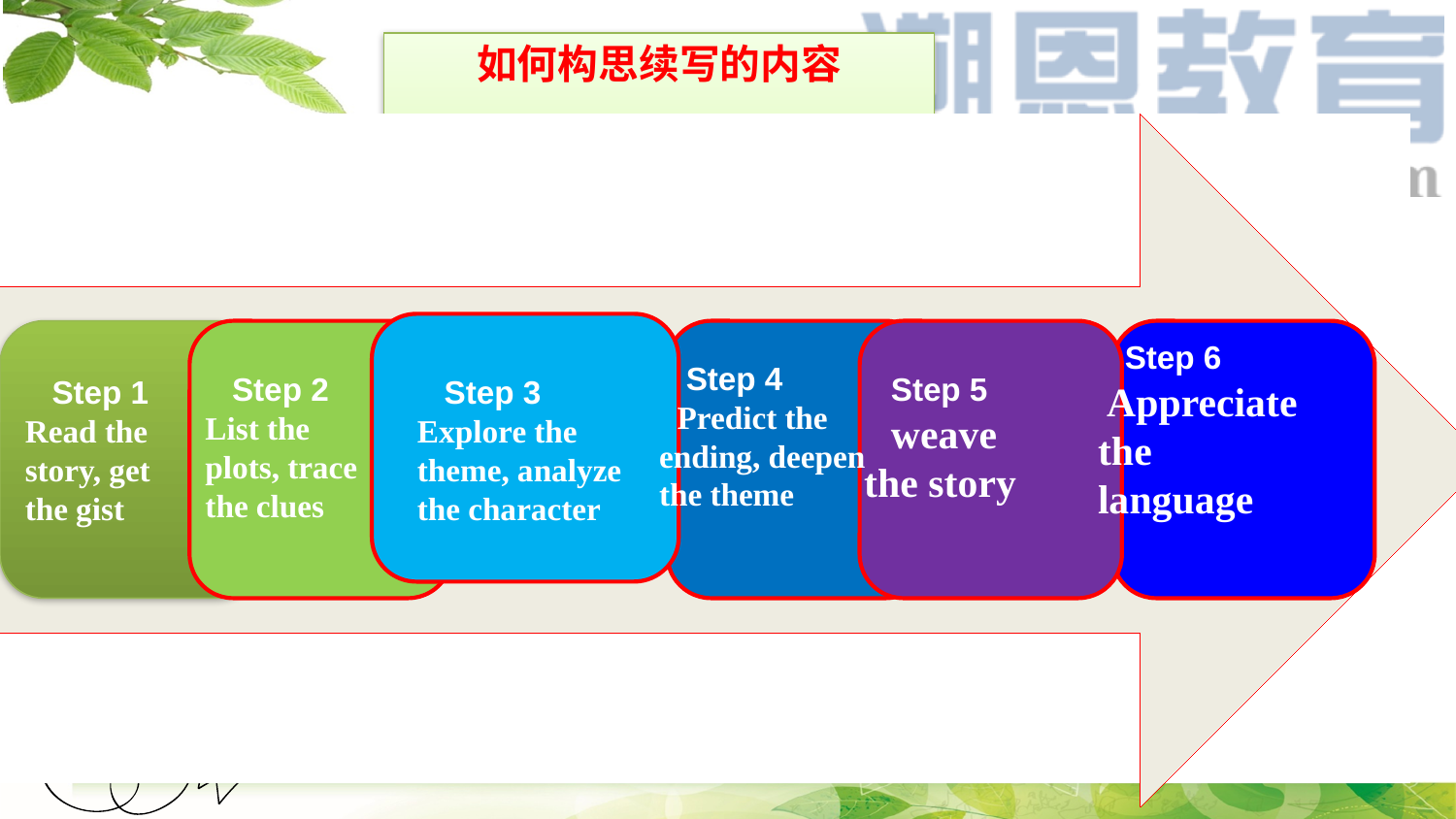

# 如何构思续写的内容

   Step 6
 Appreciate the language
   Step 4
  Predict the ending, deepen the theme
   Step 2 List the plots, trace the clues
   Step 3
Explore the theme, analyze the character
   Step 1 Read the story, get the gist
   Step 5
   weave the story